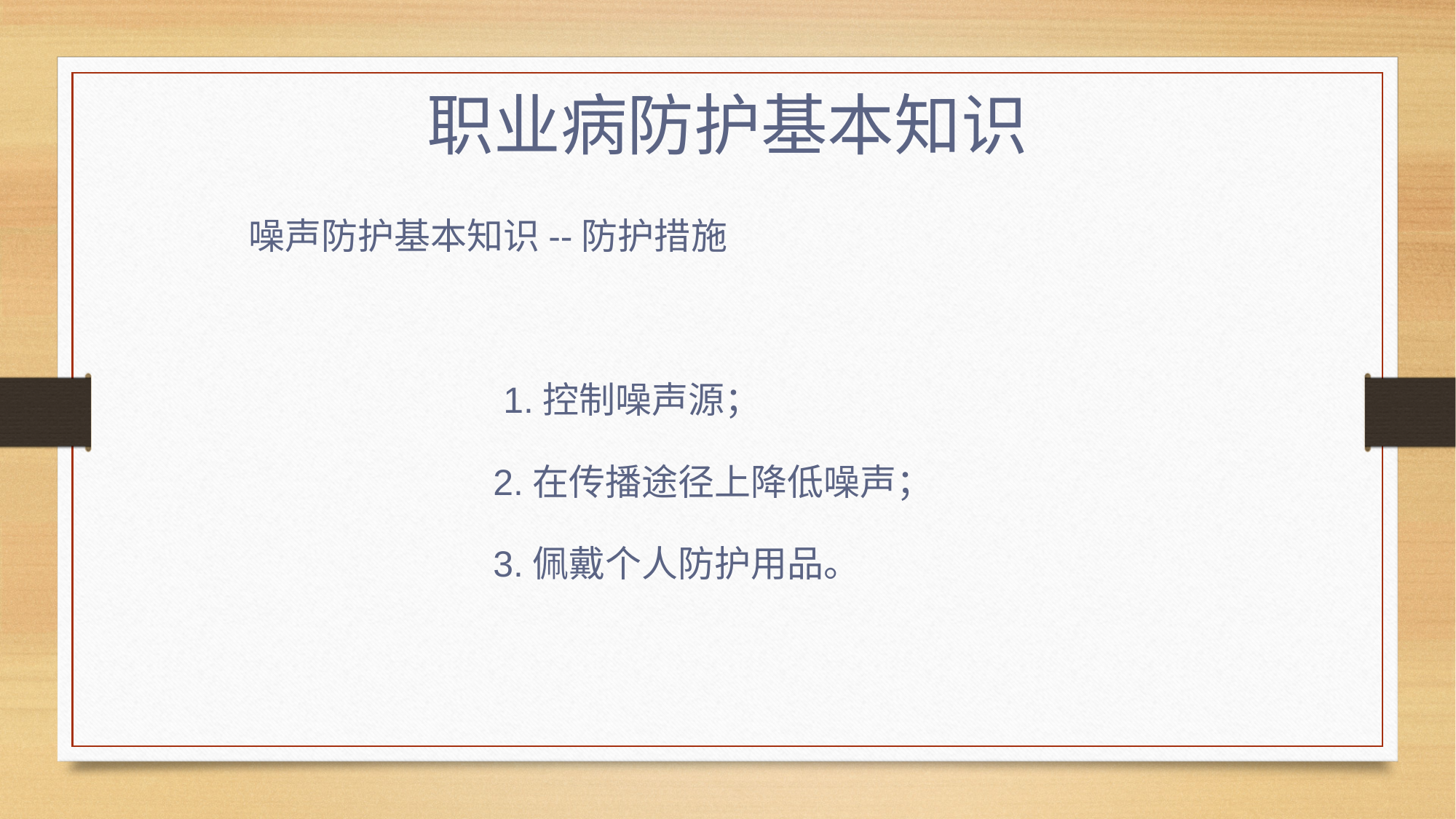

职业病防护基本知识
噪声防护基本知识--防护措施

                         1.控制噪声源；
                        2.在传播途径上降低噪声；
                        3.佩戴个人防护用品。